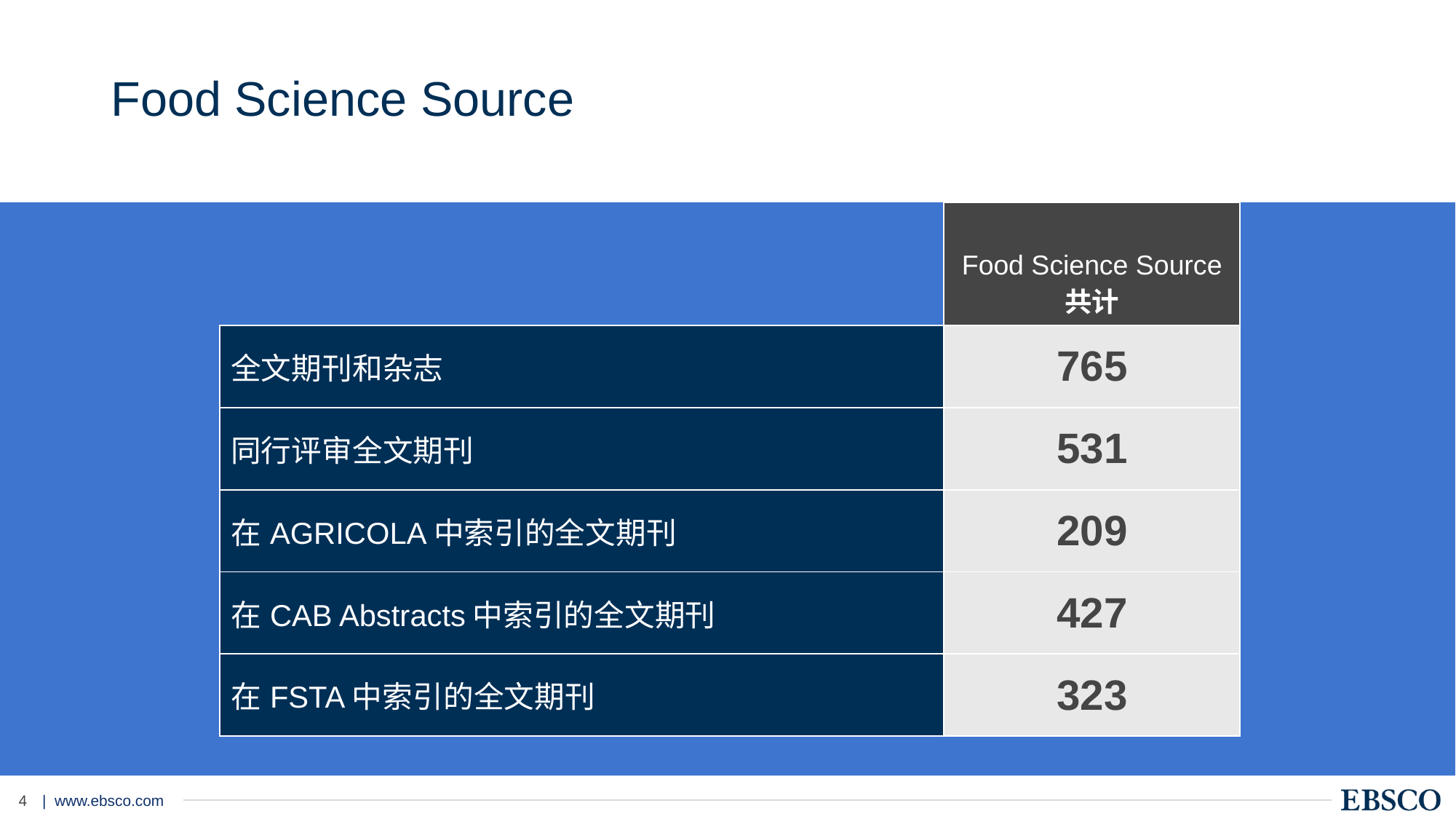

# Food Science Source

|  | Food Science Source 共计 |
| --- | --- |
| 全文期刊和杂志 | 765 |
| 同行评审全文期刊 | 531 |
| 在AGRICOLA中索引的全文期刊 | 209 |
| 在CAB Abstracts中索引的全文期刊 | 427 |
| 在FSTA中索引的全文期刊 | 323 |